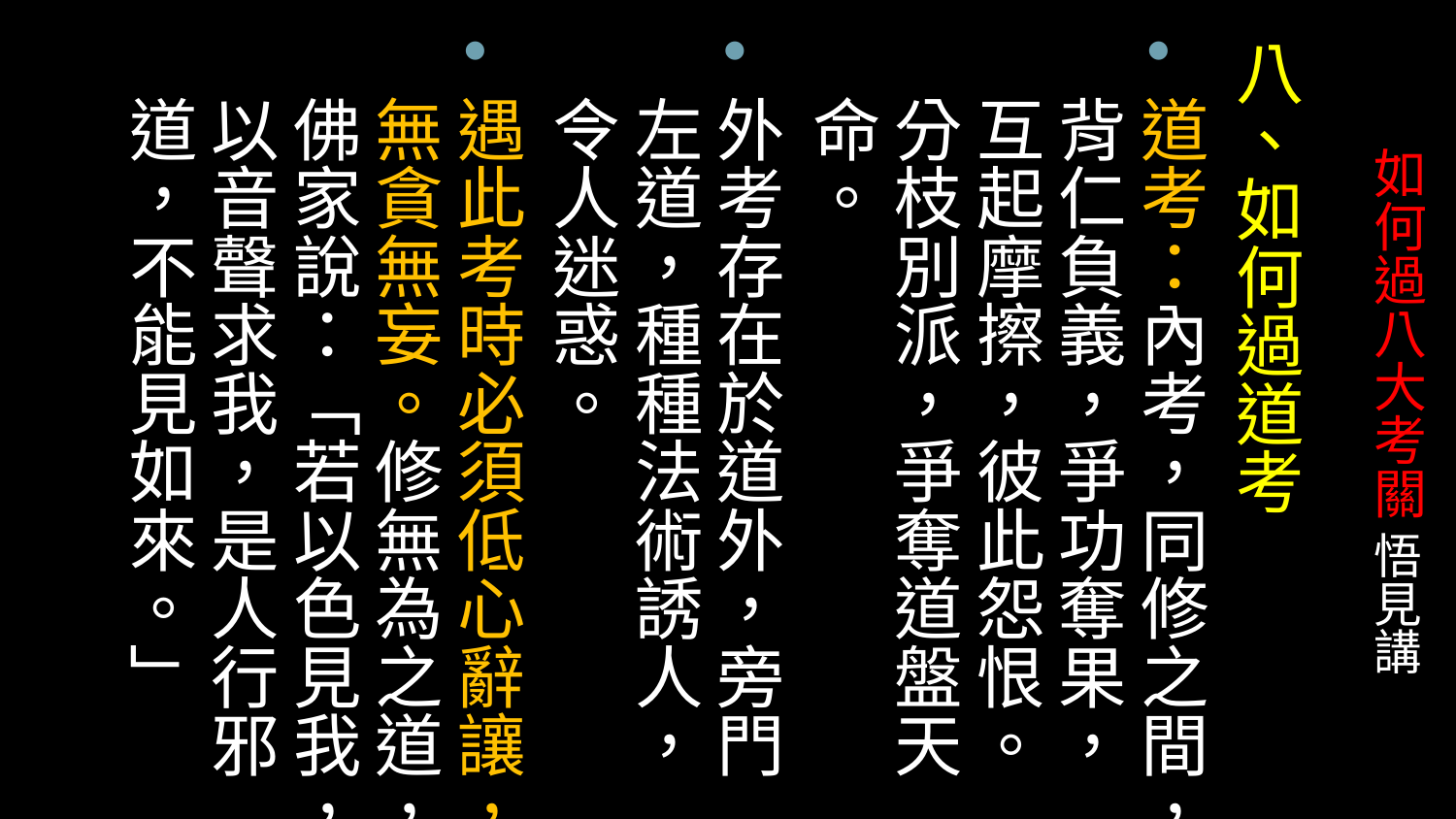

八、如何過道考
道考：內考，同修之間，背仁負義，爭功奪果，互起摩擦，彼此怨恨。分枝別派，爭奪道盤天命。
外考存在於道外，旁門左道，種種法術誘人，令人迷惑。
遇此考時必須低心辭讓，無貪無妄。修無為之道，佛家說：「若以色見我，以音聲求我，是人行邪道，不能見如來。」

# 如何過八大考關 悟見講